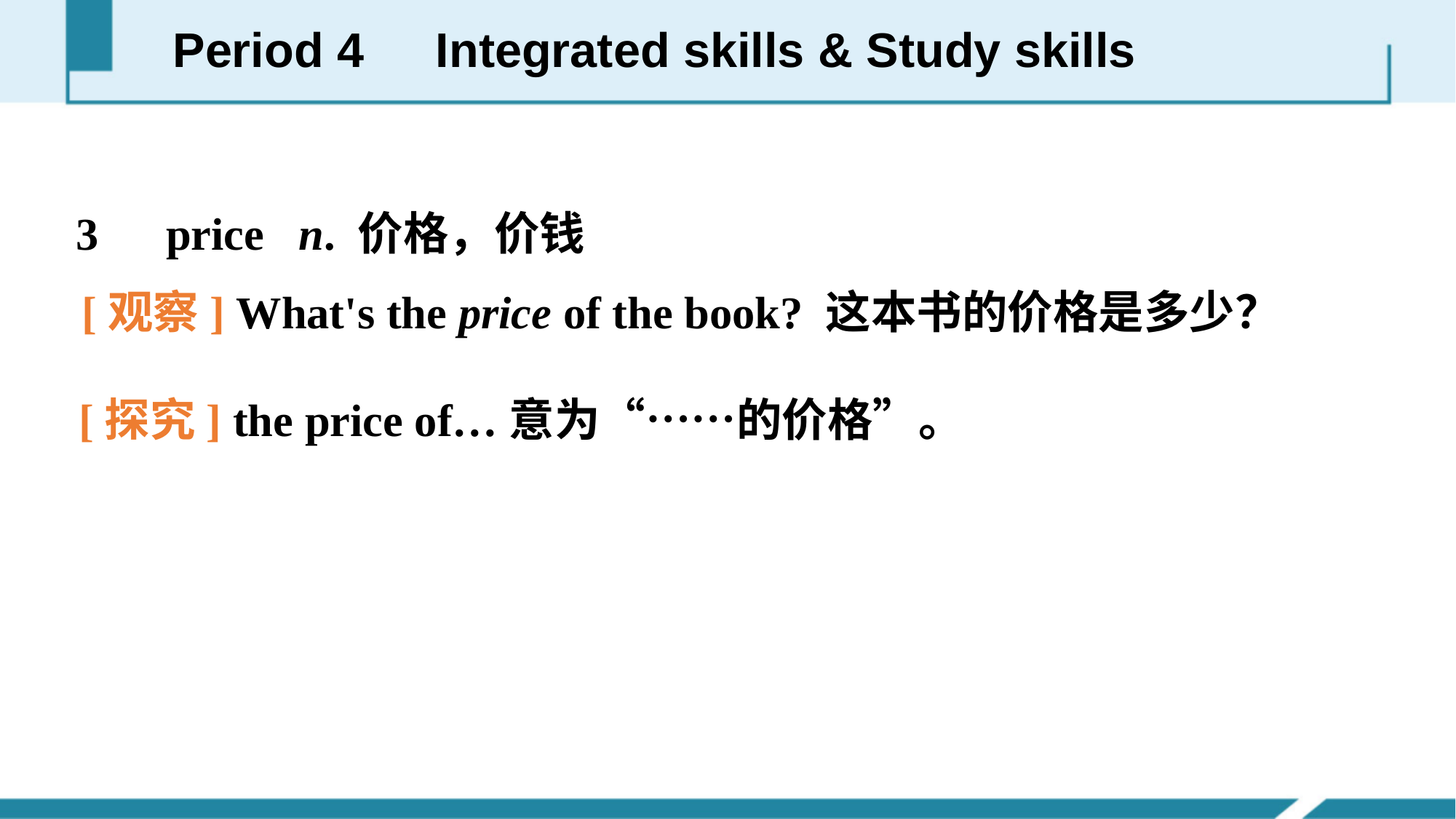

Period 4　Integrated skills & Study skills
3　price   n. 价格，价钱
[观察] What's the price of the book? 这本书的价格是多少？
[探究] the price of…意为“……的价格”。